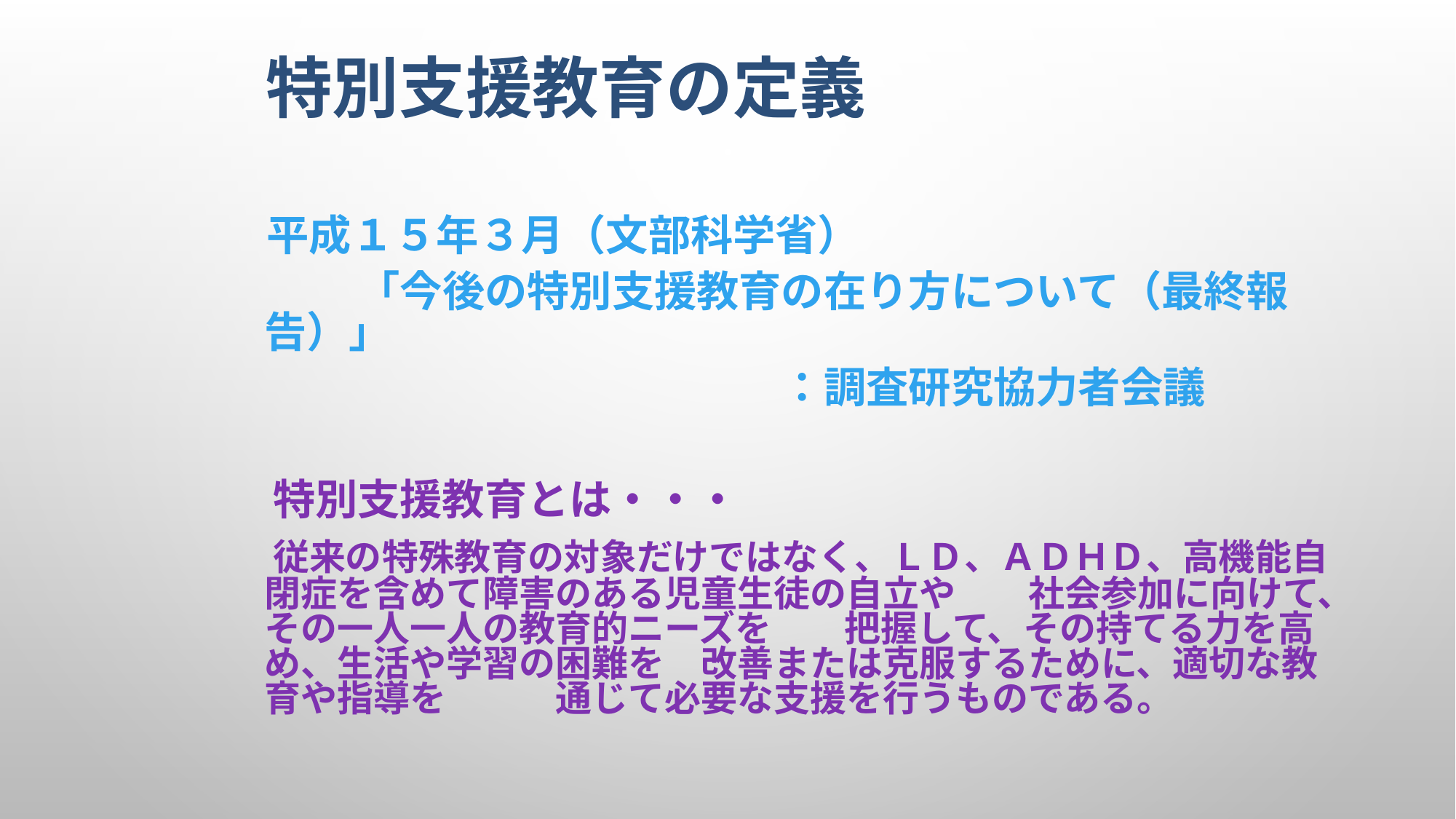

# 特別支援教育の定義
　平成１５年３月（文部科学省）
　　　「今後の特別支援教育の在り方について（最終報告）」
　　　　　　　　　　　　　：調査研究協力者会議

　特別支援教育とは・・・
　従来の特殊教育の対象だけではなく、ＬＤ、ＡＤＨＤ、高機能自閉症を含めて障害のある児童生徒の自立や　　社会参加に向けて、その一人一人の教育的ニーズを　　把握して、その持てる力を高め、生活や学習の困難を　改善または克服するために、適切な教育や指導を　　　通じて必要な支援を行うものである。